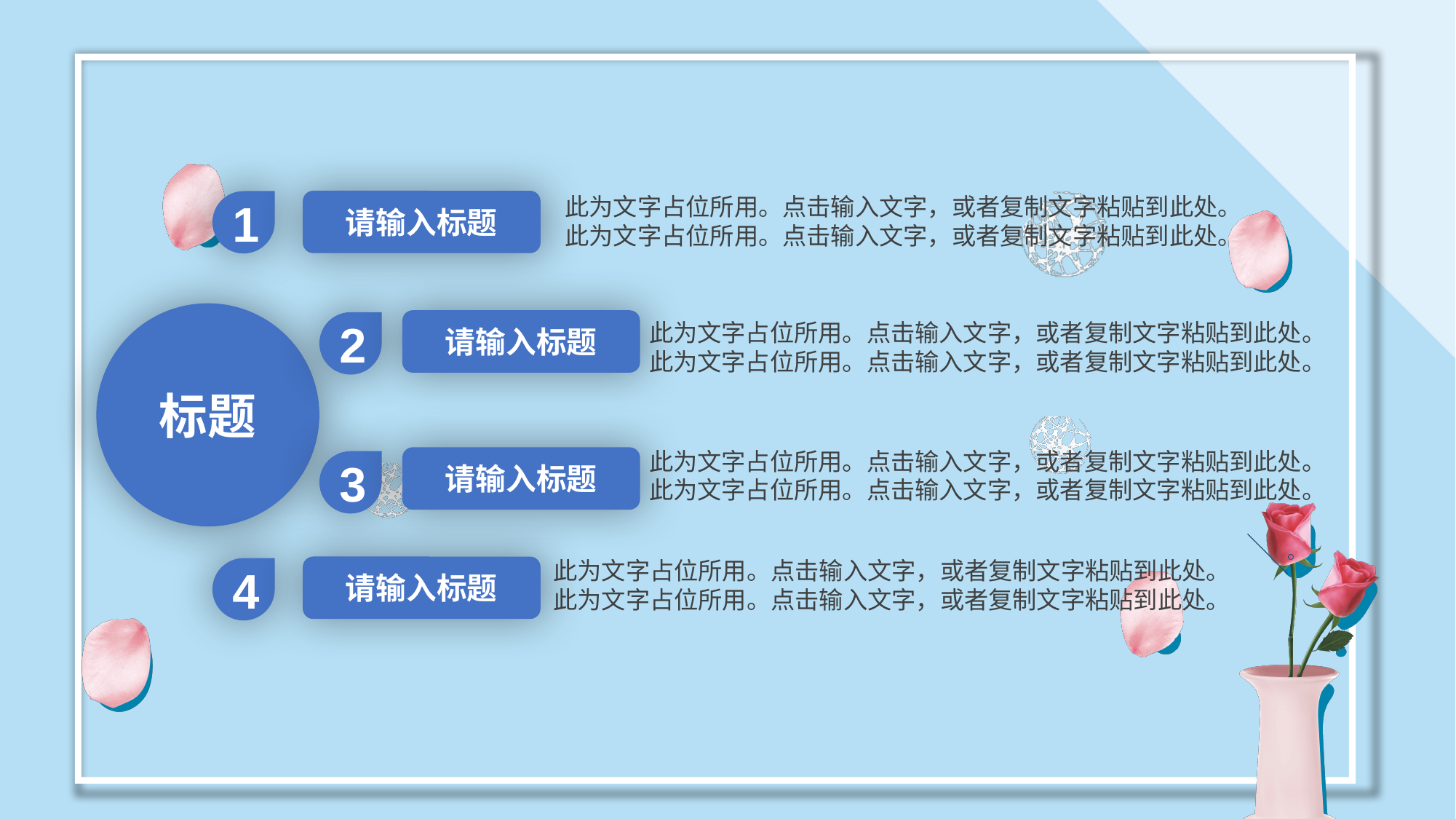

此为文字占位所用。点击输入文字，或者复制文字粘贴到此处。
此为文字占位所用。点击输入文字，或者复制文字粘贴到此处。
请输入标题
1
标题
请输入标题
此为文字占位所用。点击输入文字，或者复制文字粘贴到此处。
此为文字占位所用。点击输入文字，或者复制文字粘贴到此处。
2
此为文字占位所用。点击输入文字，或者复制文字粘贴到此处。
此为文字占位所用。点击输入文字，或者复制文字粘贴到此处。
请输入标题
3
此为文字占位所用。点击输入文字，或者复制文字粘贴到此处。
此为文字占位所用。点击输入文字，或者复制文字粘贴到此处。
请输入标题
4